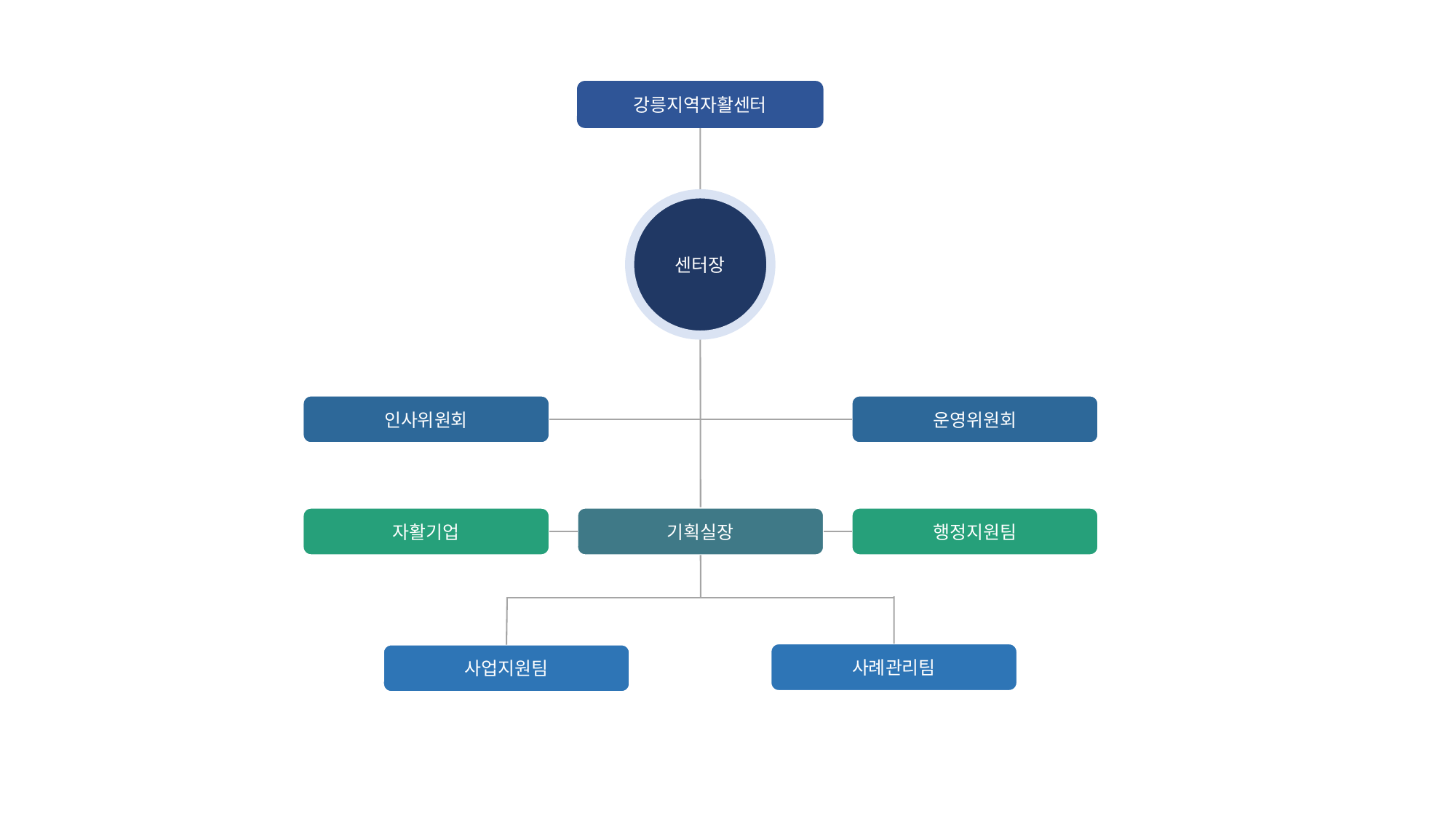

강릉지역자활센터
센터장
인사위원회
운영위원회
자활기업
기획실장
행정지원팀
사례관리팀
사업지원팀